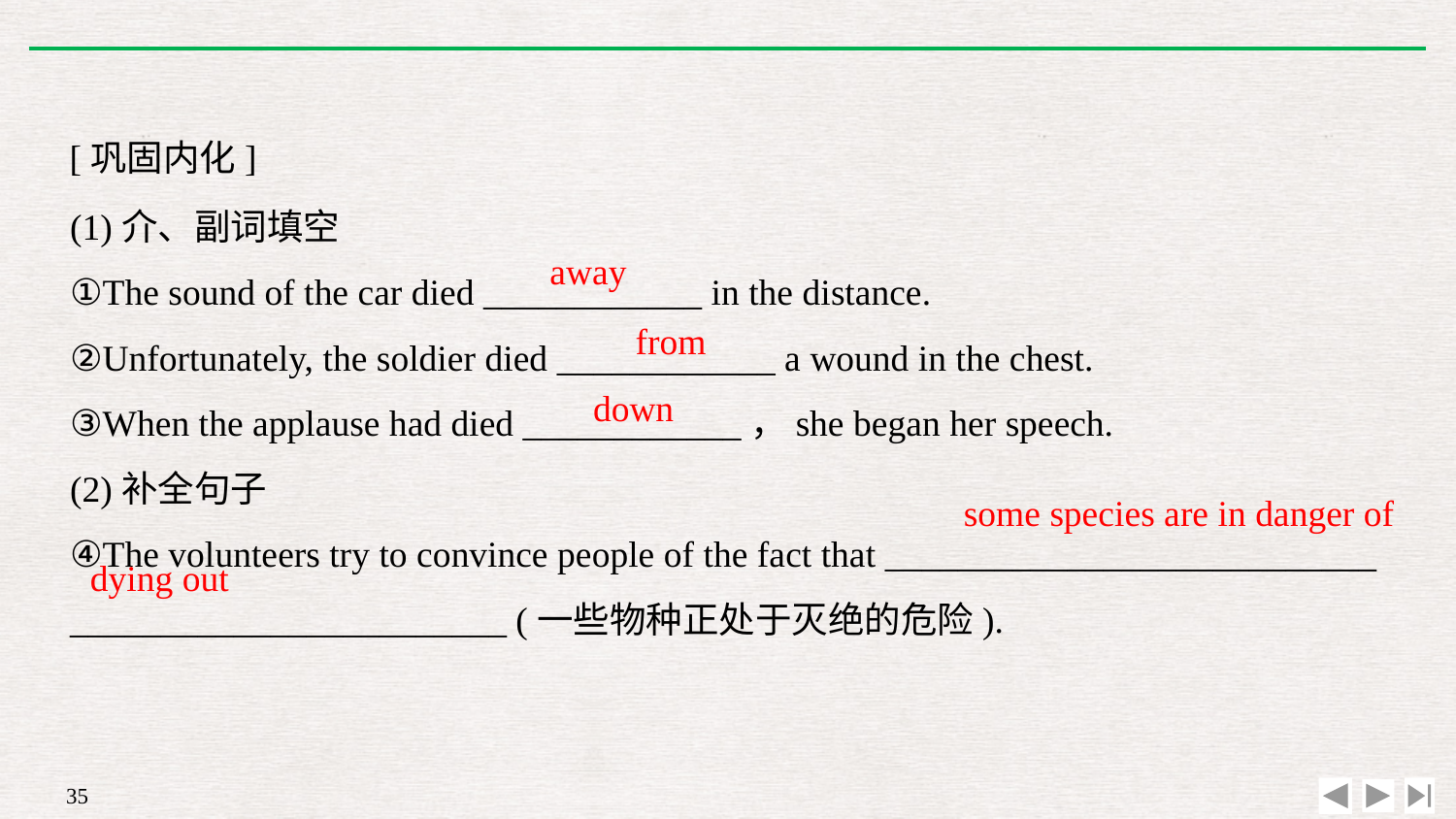

[巩固内化]
(1)介、副词填空
①The sound of the car died ____________ in the distance.
②Unfortunately, the soldier died ____________ a wound in the chest.
③When the applause had died ____________，she began her speech.
(2)补全句子
④The volunteers try to convince people of the fact that ___________________________
________________________ (一些物种正处于灭绝的危险).
away
from
down
						some species are in danger of dying out